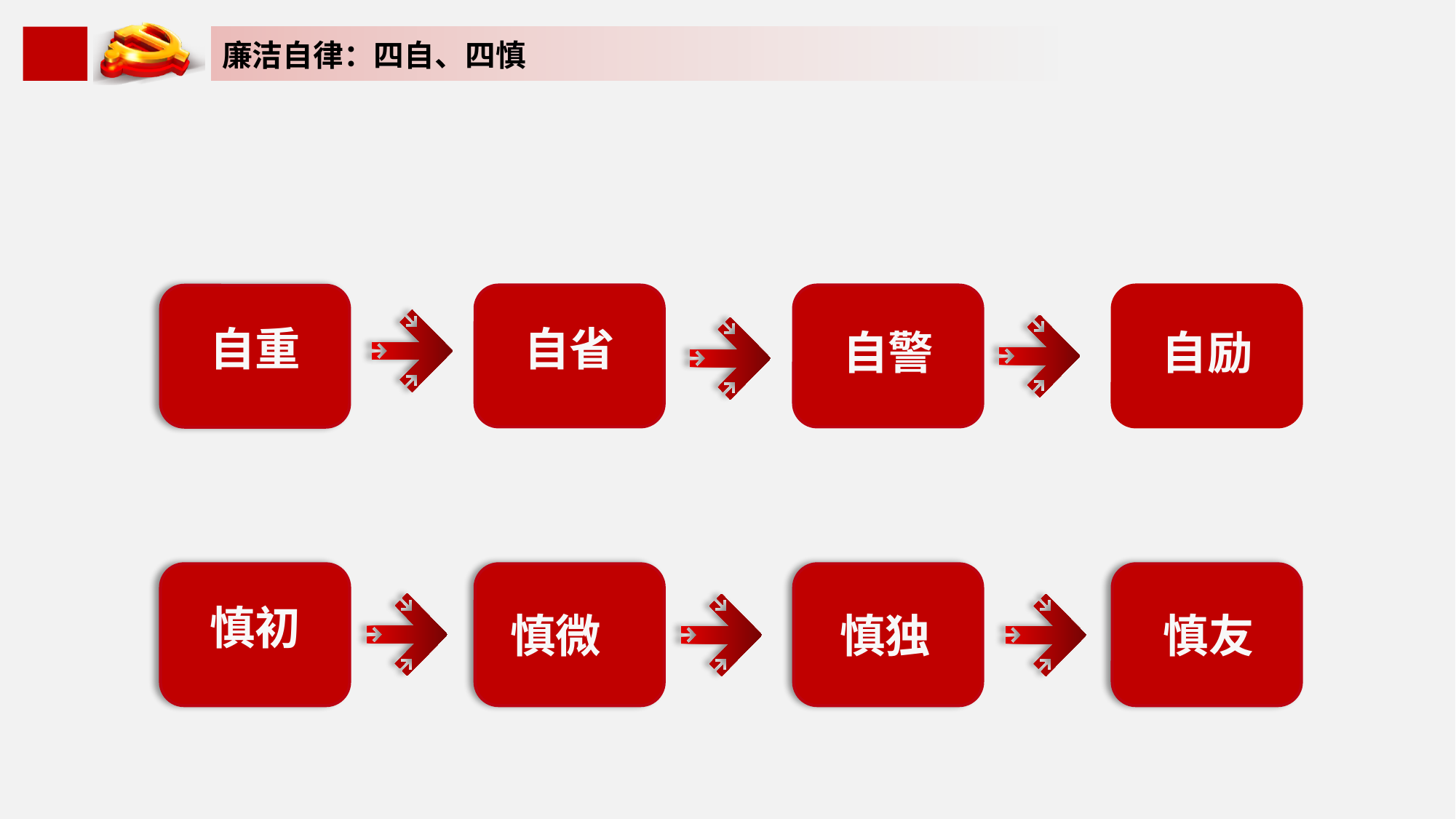

廉洁自律：四自、四慎

自重

自省

自警
自励

慎初
慎独
慎友
慎微